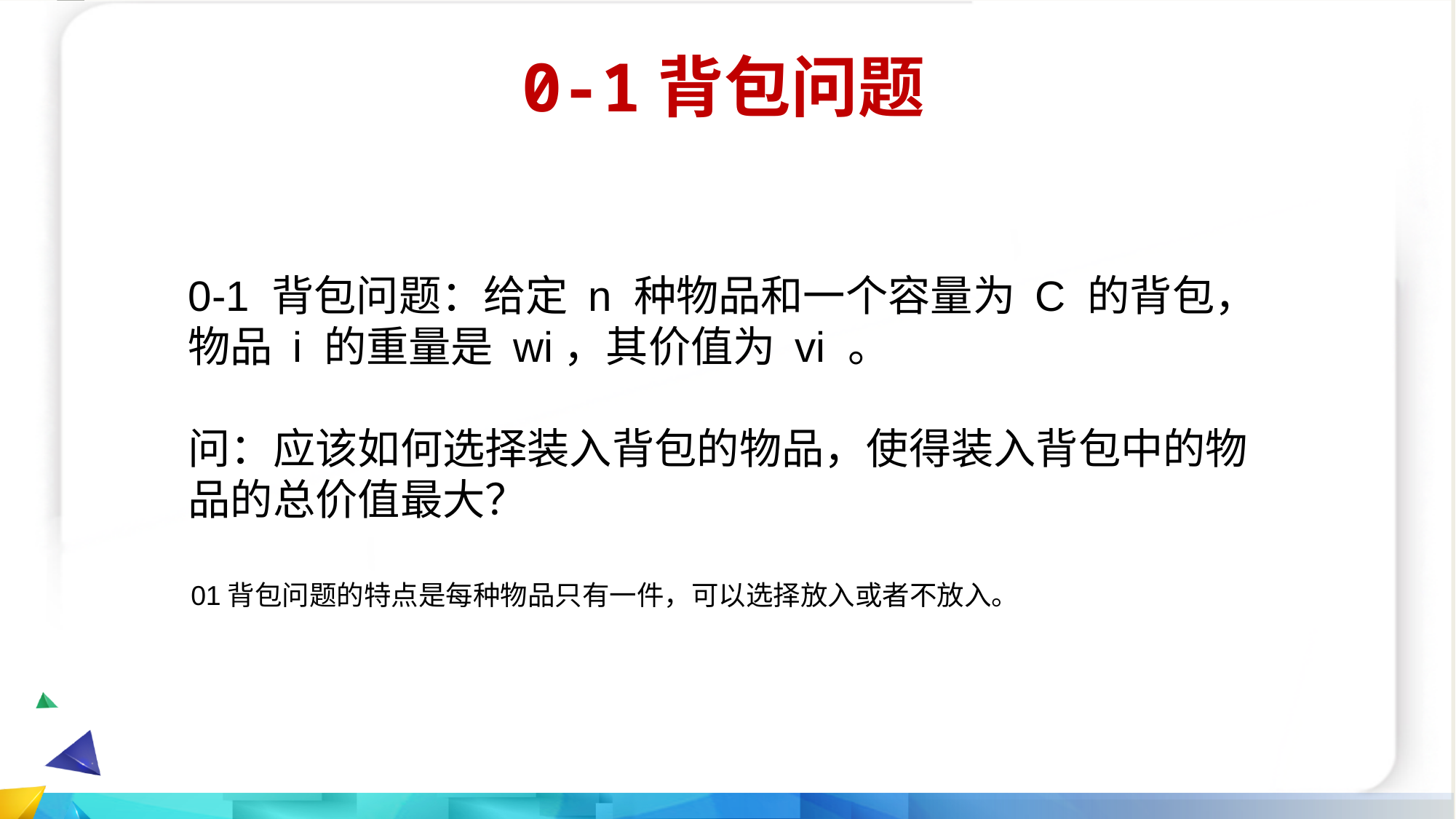

0-1背包问题
0-1 背包问题：给定 n 种物品和一个容量为 C 的背包，物品 i 的重量是 wi，其价值为 vi 。

问：应该如何选择装入背包的物品，使得装入背包中的物品的总价值最大？
01背包问题的特点是每种物品只有一件，可以选择放入或者不放入。